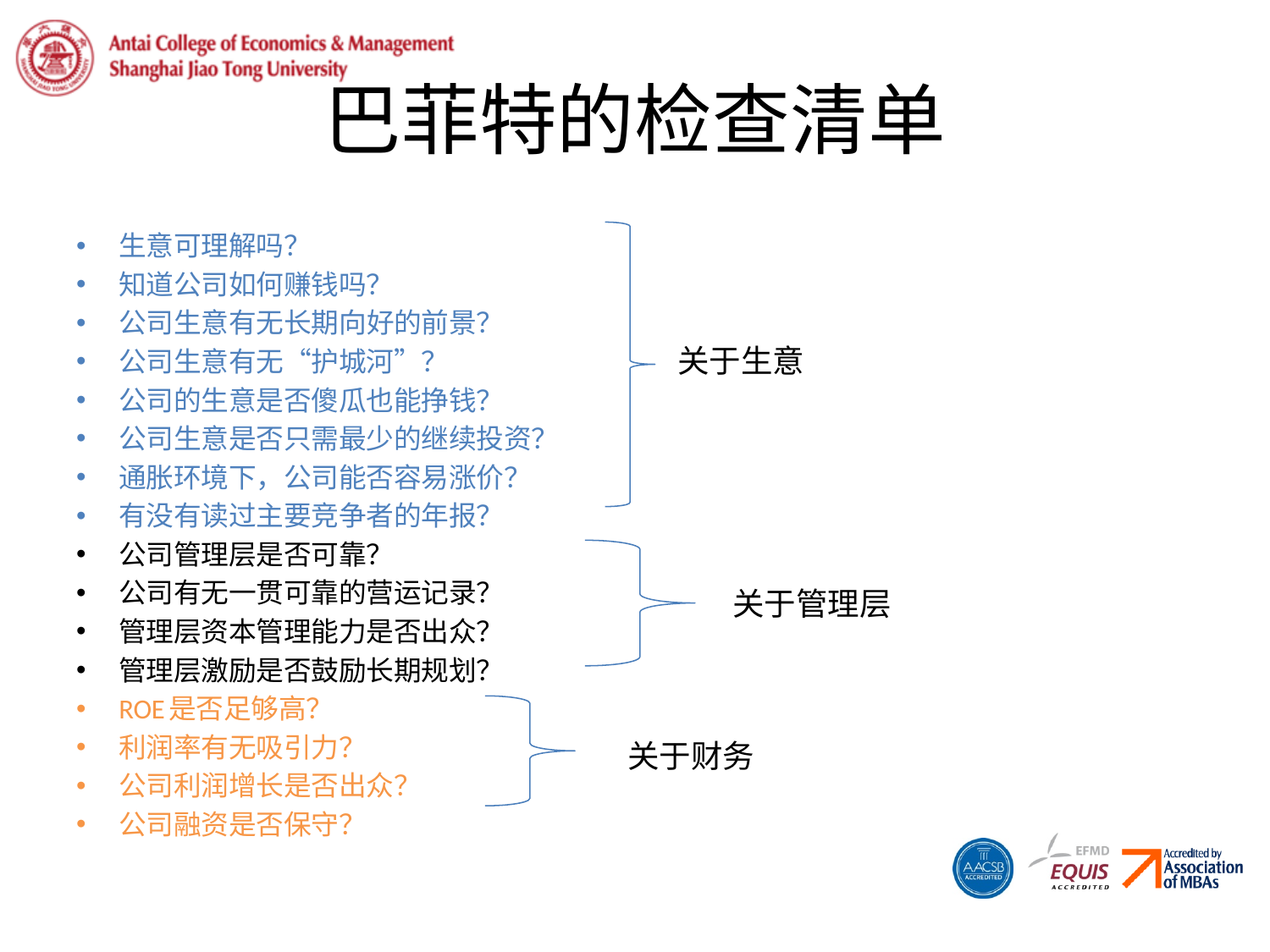

# 巴菲特的检查清单
生意可理解吗？
知道公司如何赚钱吗？
公司生意有无长期向好的前景？
公司生意有无“护城河”？
公司的生意是否傻瓜也能挣钱？
公司生意是否只需最少的继续投资？
通胀环境下，公司能否容易涨价？
有没有读过主要竞争者的年报？
公司管理层是否可靠？
公司有无一贯可靠的营运记录？
管理层资本管理能力是否出众？
管理层激励是否鼓励长期规划？
ROE是否足够高？
利润率有无吸引力？
公司利润增长是否出众？
公司融资是否保守？

关于生意

关于管理层

关于财务